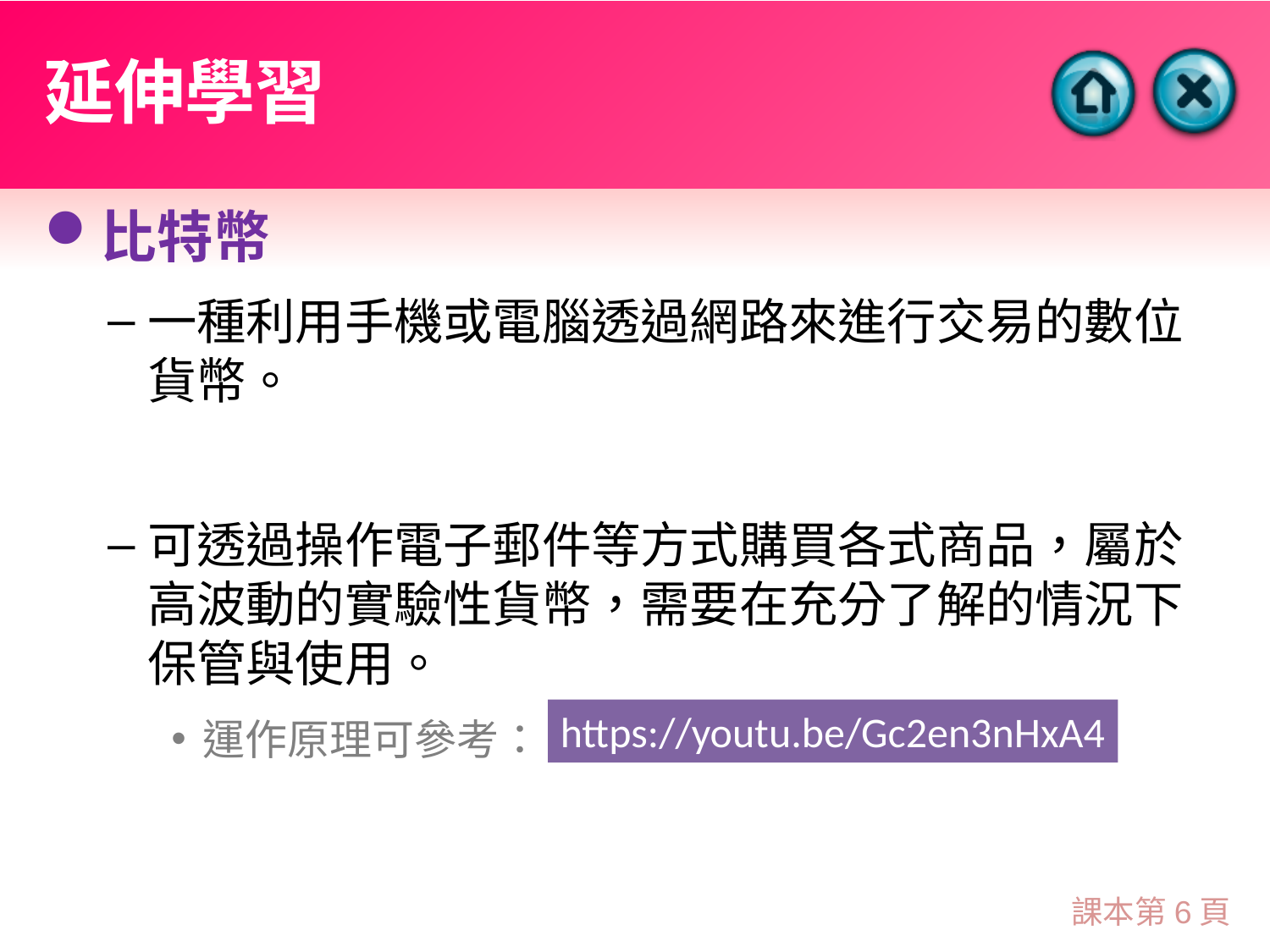

# 延伸學習
比特幣
一種利用手機或電腦透過網路來進行交易的數位貨幣。

可透過操作電子郵件等方式購買各式商品，屬於高波動的實驗性貨幣，需要在充分了解的情況下保管與使用。
運作原理可參考：

https://youtu.be/Gc2en3nHxA4
課本第6頁